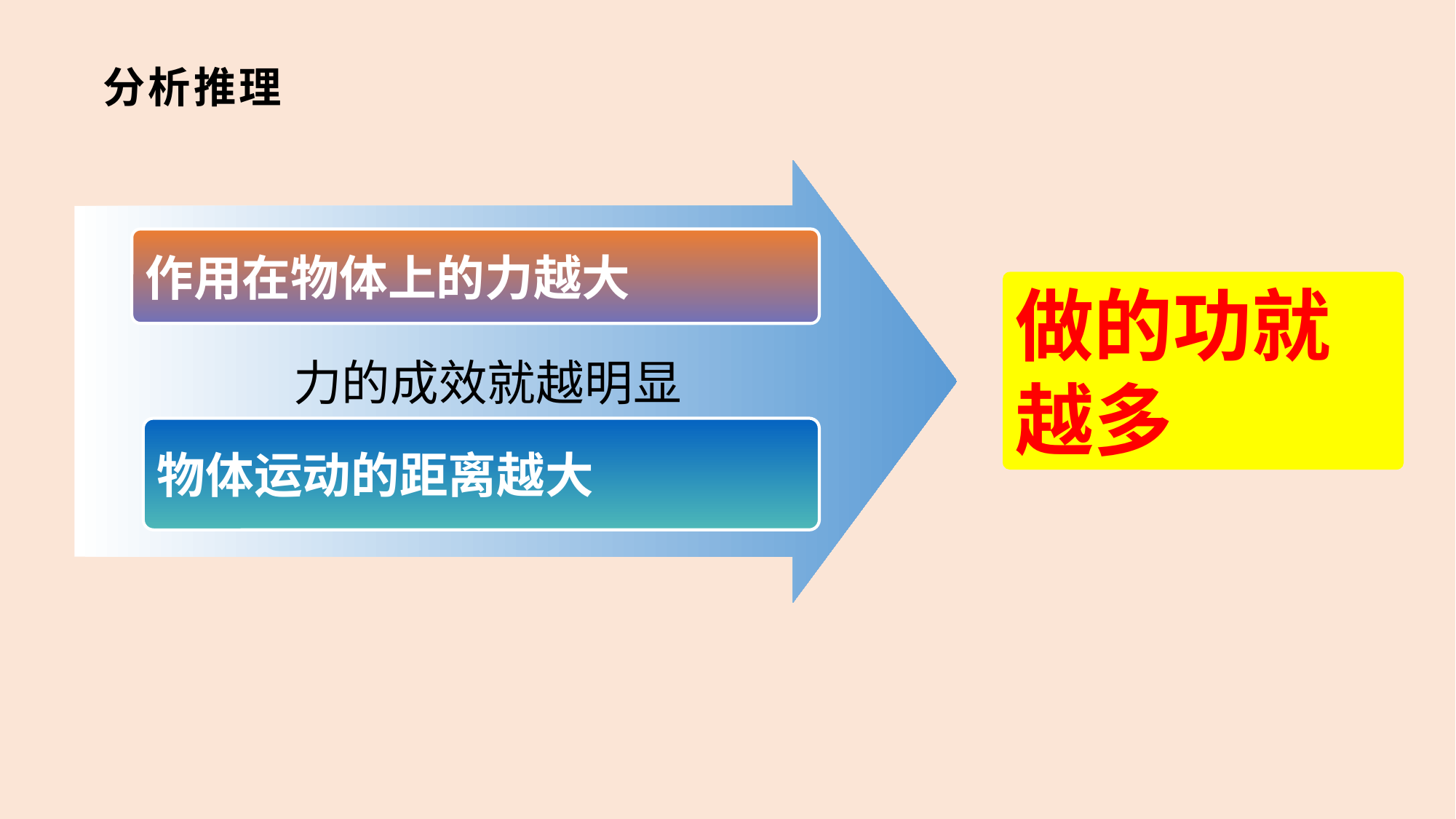

# 分析推理
                  力的成效就越明显
作用在物体上的力越大
做的功就越多
物体运动的距离越大